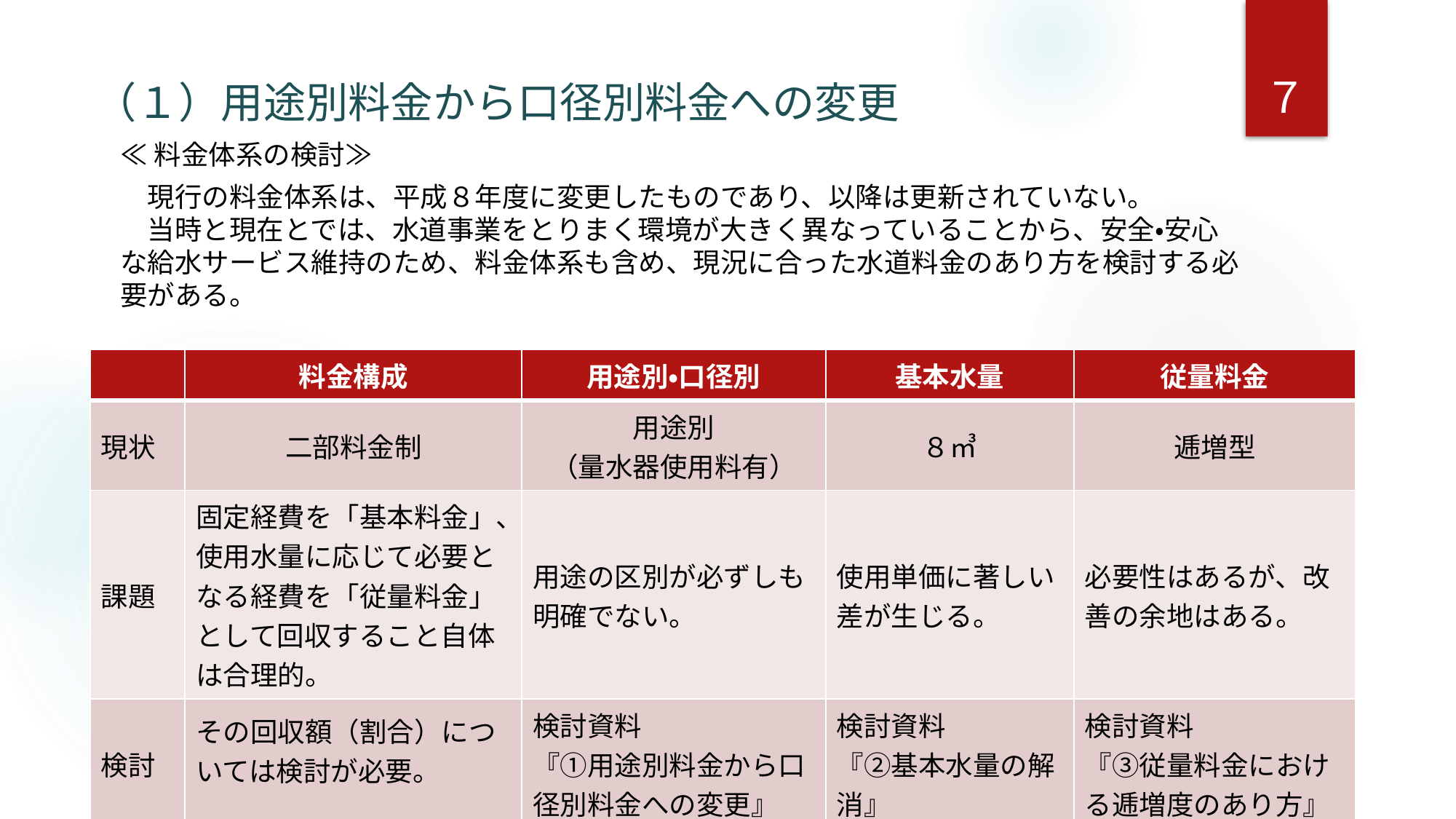

（１）用途別料金から口径別料金への変更
７
≪料金体系の検討≫
　現行の料金体系は、平成８年度に変更したものであり、以降は更新されていない。
　当時と現在とでは、水道事業をとりまく環境が大きく異なっていることから、安全・安心な給水サービス維持のため、料金体系も含め、現況に合った水道料金のあり方を検討する必要がある。
|  | 料金構成 | 用途別・口径別 | 基本水量 | 従量料金 |
| --- | --- | --- | --- | --- |
| 現状 | 二部料金制 | 用途別 （量水器使用料有） | ８㎥ | 逓増型 |
| 課題 | 固定経費を「基本料金」、使用水量に応じて必要となる経費を「従量料金」として回収すること自体は合理的。 | 用途の区別が必ずしも明確でない。 | 使用単価に著しい差が生じる。 | 必要性はあるが、改善の余地はある。 |
| 検討 | その回収額（割合）については検討が必要。 | 検討資料 『①用途別料金から口径別料金への変更』 | 検討資料 『②基本水量の解消』 | 検討資料 『③従量料金における逓増度のあり方』 |